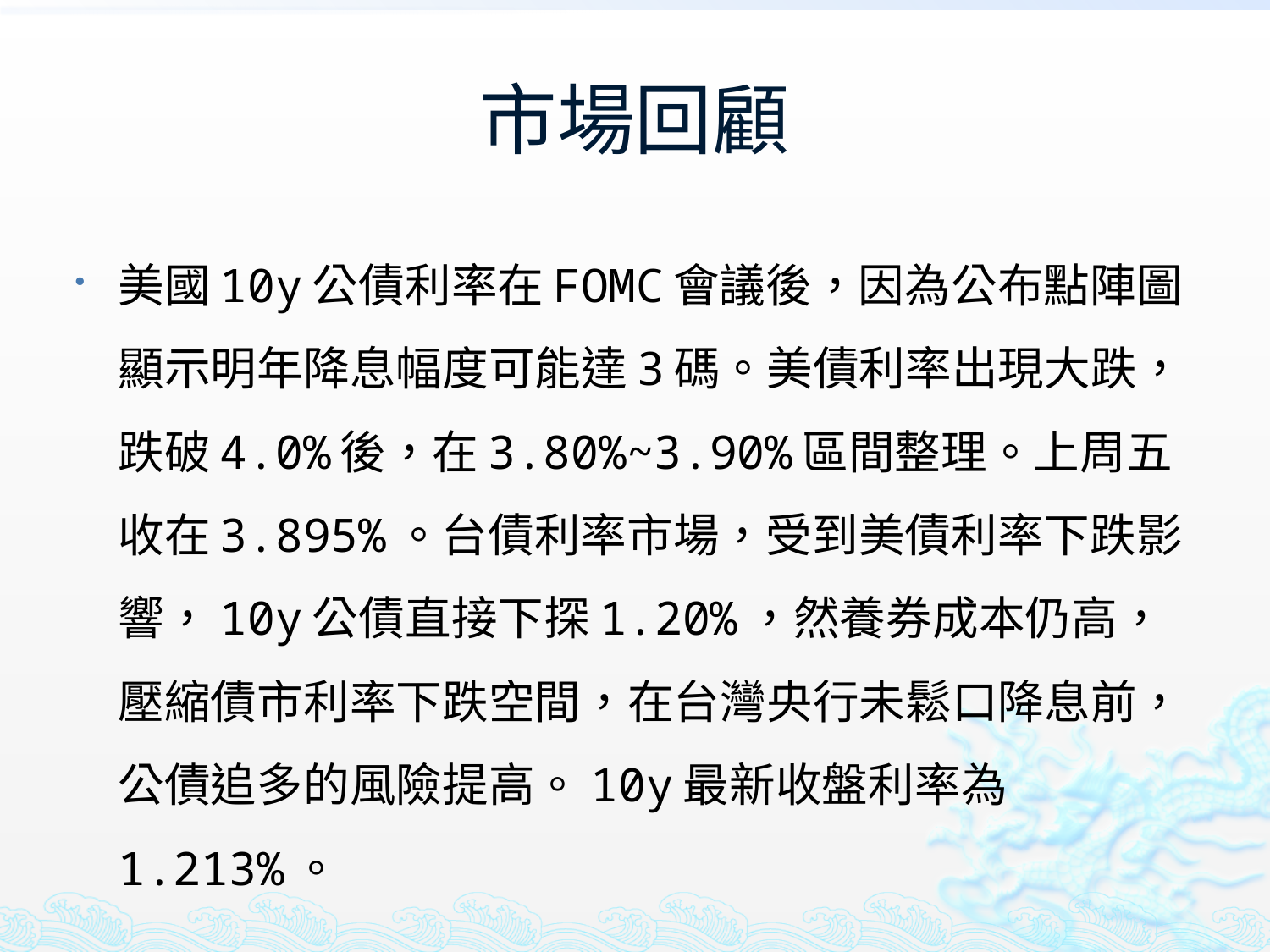

# 市場回顧
美國10y公債利率在FOMC會議後，因為公布點陣圖顯示明年降息幅度可能達3碼。美債利率出現大跌，跌破4.0%後，在3.80%~3.90%區間整理。上周五收在3.895%。台債利率市場，受到美債利率下跌影響，10y公債直接下探1.20%，然養券成本仍高，壓縮債市利率下跌空間，在台灣央行未鬆口降息前，公債追多的風險提高。10y最新收盤利率為1.213%。